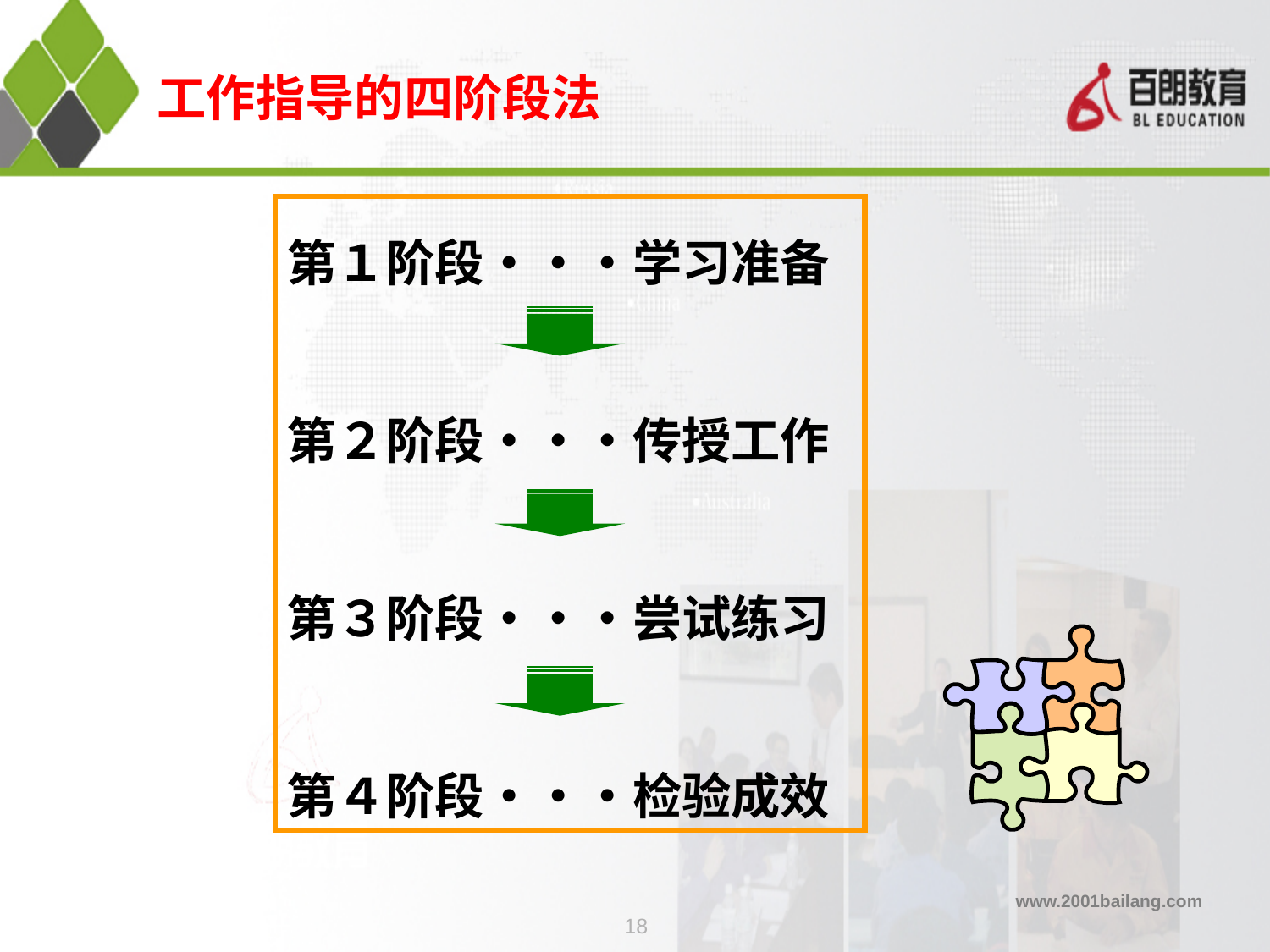

工作指导的四阶段法
第１阶段・・・学习准备

第２阶段・・・传授工作

第３阶段・・・尝试练习

第４阶段・・・检验成效

18